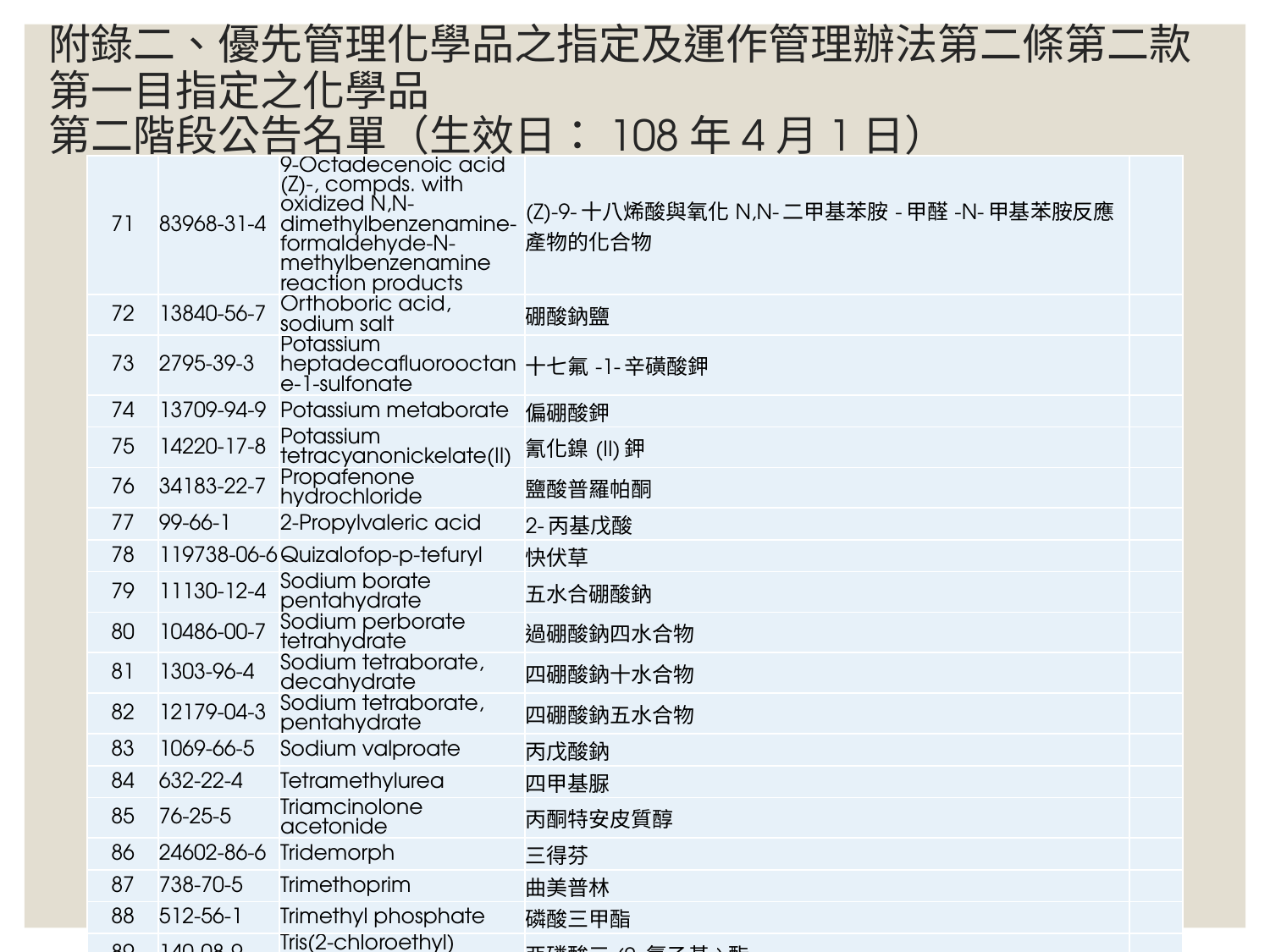

# 附錄二、優先管理化學品之指定及運作管理辦法第二條第二款第一目指定之化學品 第二階段公告名單（生效日：108年4月1日）
| 71 | 83968-31-4 | 9-Octadecenoic acid (Z)-, compds. with oxidized N,N-dimethylbenzenamine-formaldehyde-N-methylbenzenamine reaction products | (Z)-9-十八烯酸與氧化N,N-二甲基苯胺-甲醛-N-甲基苯胺反應產物的化合物 |  |
| --- | --- | --- | --- | --- |
| 72 | 13840-56-7 | Orthoboric acid, sodium salt | 硼酸鈉鹽 |  |
| 73 | 2795-39-3 | Potassium heptadecafluorooctane-1-sulfonate | 十七氟-1-辛磺酸鉀 |  |
| 74 | 13709-94-9 | Potassium metaborate | 偏硼酸鉀 |  |
| 75 | 14220-17-8 | Potassium tetracyanonickelate(II) | 氰化鎳(II)鉀 |  |
| 76 | 34183-22-7 | Propafenone hydrochloride | 鹽酸普羅帕酮 |  |
| 77 | 99-66-1 | 2-Propylvaleric acid | 2-丙基戊酸 |  |
| 78 | 119738-06-6 | Quizalofop-p-tefuryl | 快伏草 |  |
| 79 | 11130-12-4 | Sodium borate pentahydrate | 五水合硼酸鈉 |  |
| 80 | 10486-00-7 | Sodium perborate tetrahydrate | 過硼酸鈉四水合物 |  |
| 81 | 1303-96-4 | Sodium tetraborate, decahydrate | 四硼酸鈉十水合物 |  |
| 82 | 12179-04-3 | Sodium tetraborate, pentahydrate | 四硼酸鈉五水合物 |  |
| 83 | 1069-66-5 | Sodium valproate | 丙戊酸鈉 |  |
| 84 | 632-22-4 | Tetramethylurea | 四甲基脲 |  |
| 85 | 76-25-5 | Triamcinolone acetonide | 丙酮特安皮質醇 |  |
| 86 | 24602-86-6 | Tridemorph | 三得芬 |  |
| 87 | 738-70-5 | Trimethoprim | 曲美普林 |  |
| 88 | 512-56-1 | Trimethyl phosphate | 磷酸三甲酯 |  |
| 89 | 140-08-9 | Tris(2-chloroethyl) phosphite | 亞磷酸三(2-氯乙基)酯 |  |
| 90 | 50471-44-8 | Vinclozolin | 免克寧 |  |
| 註：優先管理化學品之指定及運作管理辦法第二條第二款第一目指定之化學品，含上述列舉物占其重量超過百分之一之混合物。 |  |  |  |  |